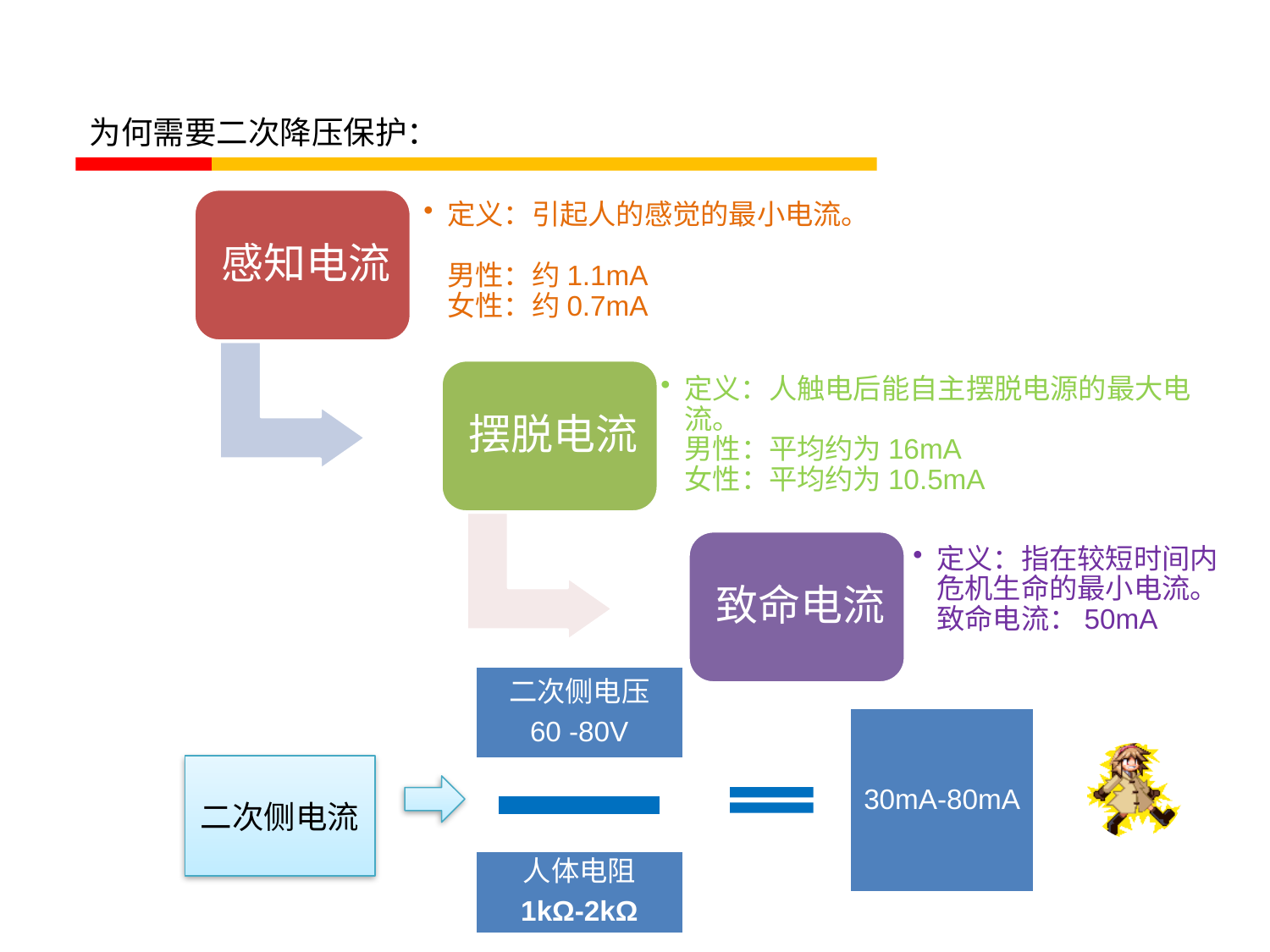

为何需要二次降压保护：

感知电流
定义：引起人的感觉的最小电流。
男性：约1.1mA
女性：约0.7mA
摆脱电流
定义：人触电后能自主摆脱电源的最大电流。
男性：平均约为16mA
女性：平均约为10.5mA
致命电流
定义：指在较短时间内危机生命的最小电流。
致命电流：50mA
二次侧电压
60 -80V

人体电阻
1kΩ-2kΩ

30mA-80mA

二次侧电流